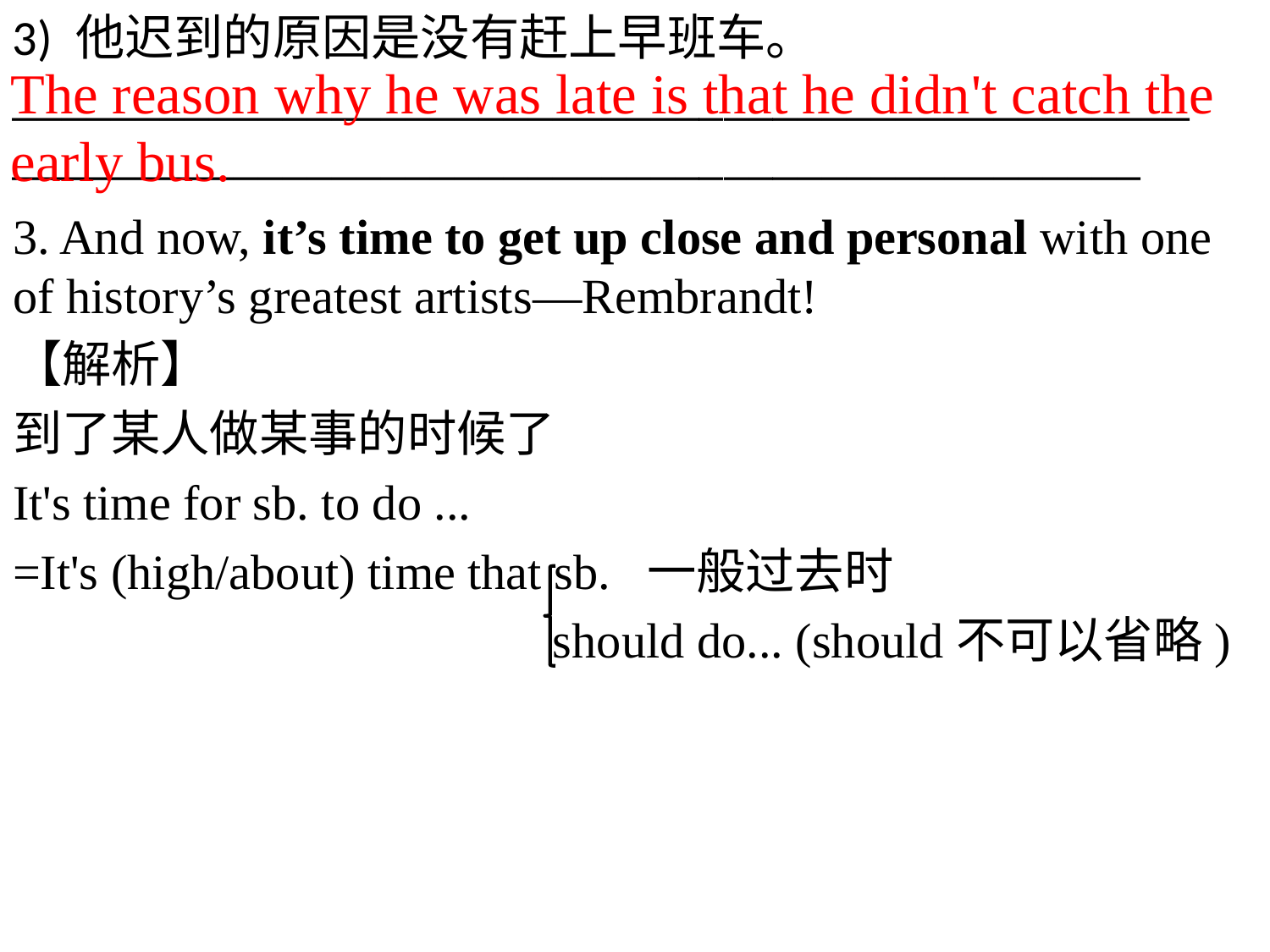

3) 他迟到的原因是没有赶上早班车。
______________________________________________________________________________________________

The reason why he was late is that he didn't catch the
early bus.
3. And now, it’s time to get up close and personal with one of history’s greatest artists—Rembrandt!
【解析】
到了某人做某事的时候了
It's time for sb. to do ...
=It's (high/about) time that sb.  一般过去时
                                            should do... (should不可以省略)